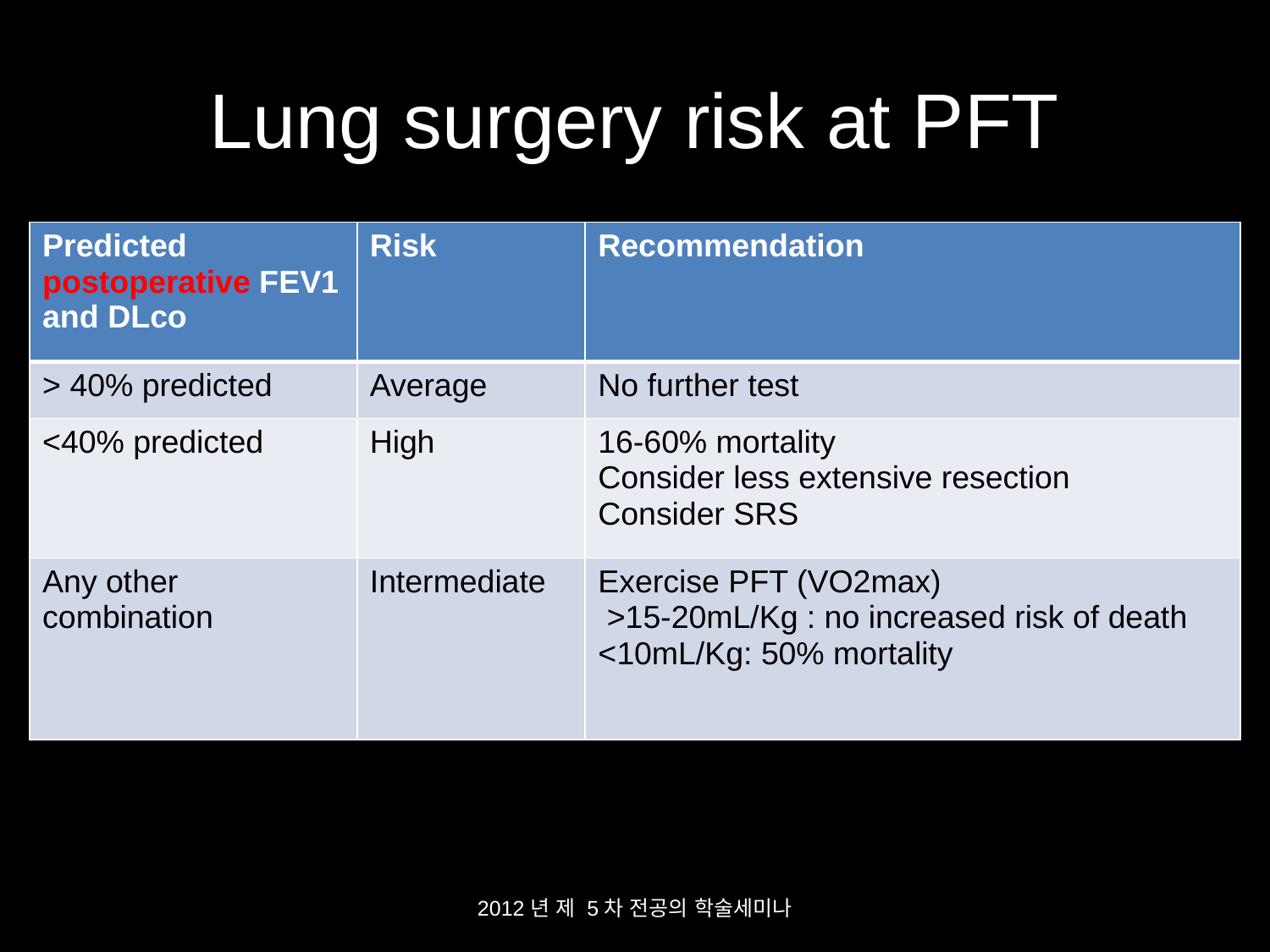

# Lung surgery risk at PFT
| Predicted postoperative FEV1 and DLco | Risk | Recommendation |
| --- | --- | --- |
| > 40% predicted | Average | No further test |
| <40% predicted | High | 16-60% mortality Consider less extensive resection Consider SRS |
| Any other combination | Intermediate | Exercise PFT (VO2max) >15-20mL/Kg : no increased risk of death <10mL/Kg: 50% mortality |
2012년 제 5차 전공의 학술세미나